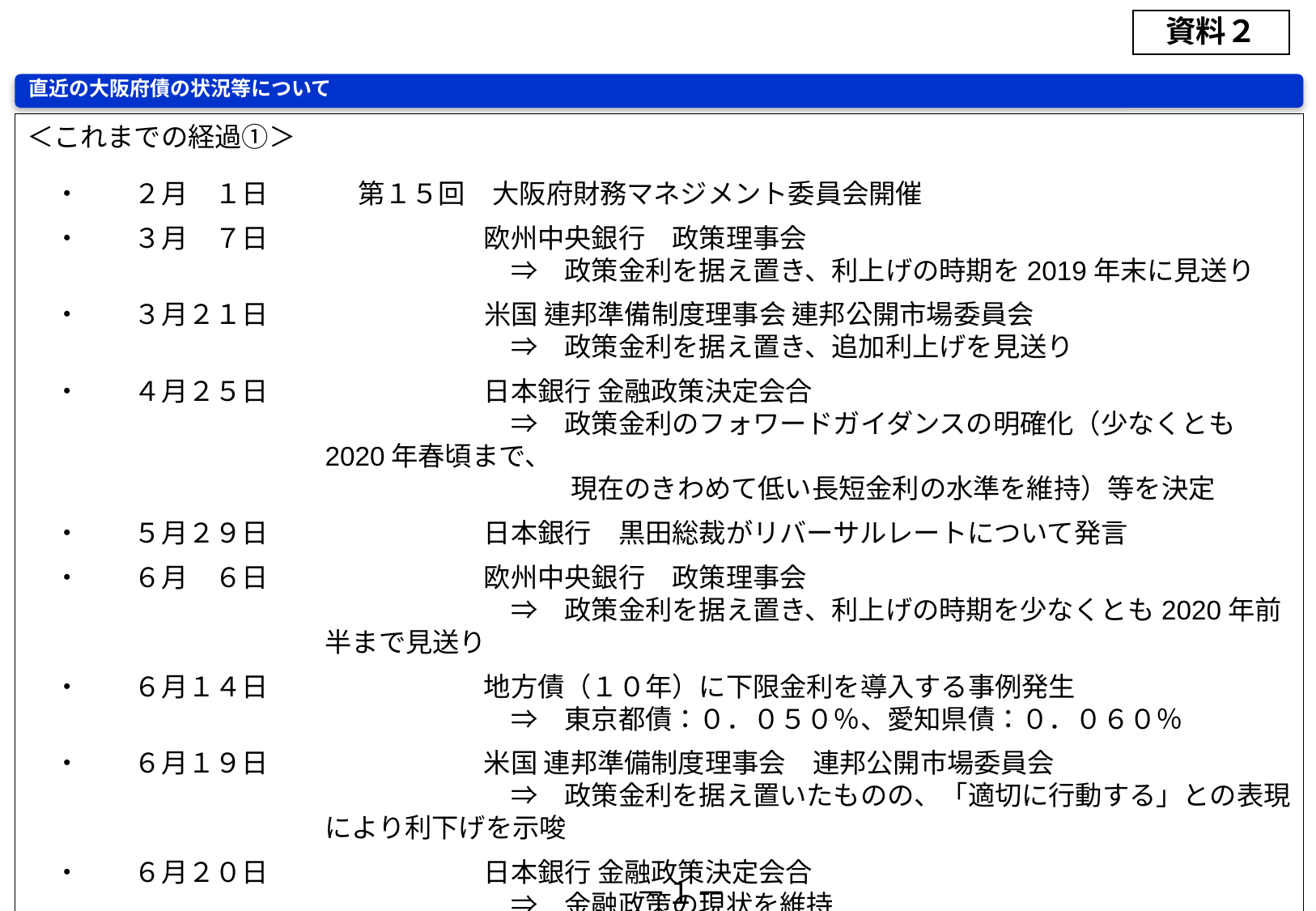

資料２
直近の大阪府債の状況等について
＜これまでの経過①＞

　・　　２月　１日	 　第１５回　大阪府財務マネジメント委員会開催

　・　　３月　７日　　　　　　　　欧州中央銀行　政策理事会
　　　　　　　　　　　　　　　　　　⇒　政策金利を据え置き、利上げの時期を2019年末に見送り

　・　　３月２１日　　　　　　　　米国 連邦準備制度理事会 連邦公開市場委員会
　　　　　　　　　　　　　　　　　　⇒　政策金利を据え置き、追加利上げを見送り

　・　　４月２５日　　　　　　　　日本銀行 金融政策決定会合
　　　　　　　　　　　　　　　　　　⇒　政策金利のフォワードガイダンスの明確化（少なくとも2020年春頃まで、
　　　　　　　　　　　　　　　　　　　　 現在のきわめて低い長短金利の水準を維持）等を決定

　・　　５月２９日　　　　　　　　日本銀行　黒田総裁がリバーサルレートについて発言

　・　　６月　６日　　　　　　　　欧州中央銀行　政策理事会
　　　　　　　　　　　　　　　　　　⇒　政策金利を据え置き、利上げの時期を少なくとも2020年前半まで見送り

　・　　６月１４日　　　　　　　　地方債（１０年）に下限金利を導入する事例発生
　　　　　　　　　　　　　　　　　　⇒　東京都債：０．０５０％、愛知県債：０．０６０％

　・　　６月１９日　　　　　　　　米国 連邦準備制度理事会　連邦公開市場委員会
　　　　　　　　　　　　　　　　　　⇒　政策金利を据え置いたものの、「適切に行動する」との表現により利下げを示唆

　・　　６月２０日　　　　　　　　日本銀行 金融政策決定会合
　　　　　　　　　　　　　　　　　　⇒　金融政策の現状を維持

－１－